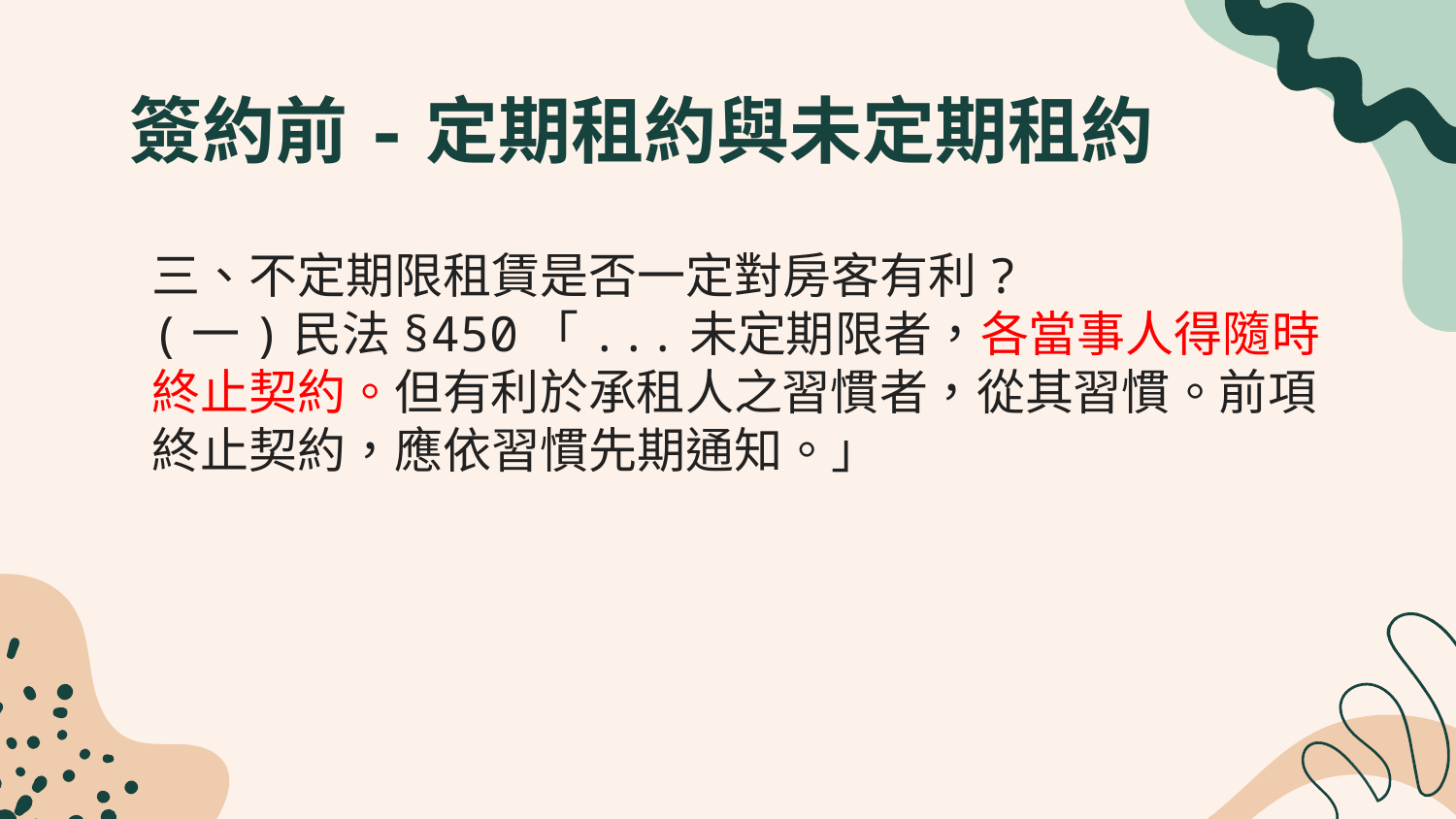

# 簽約前-定期租約與未定期租約
三、不定期限租賃是否一定對房客有利?
(一)民法§450「...未定期限者，各當事人得隨時終止契約。但有利於承租人之習慣者，從其習慣。前項終止契約，應依習慣先期通知。」